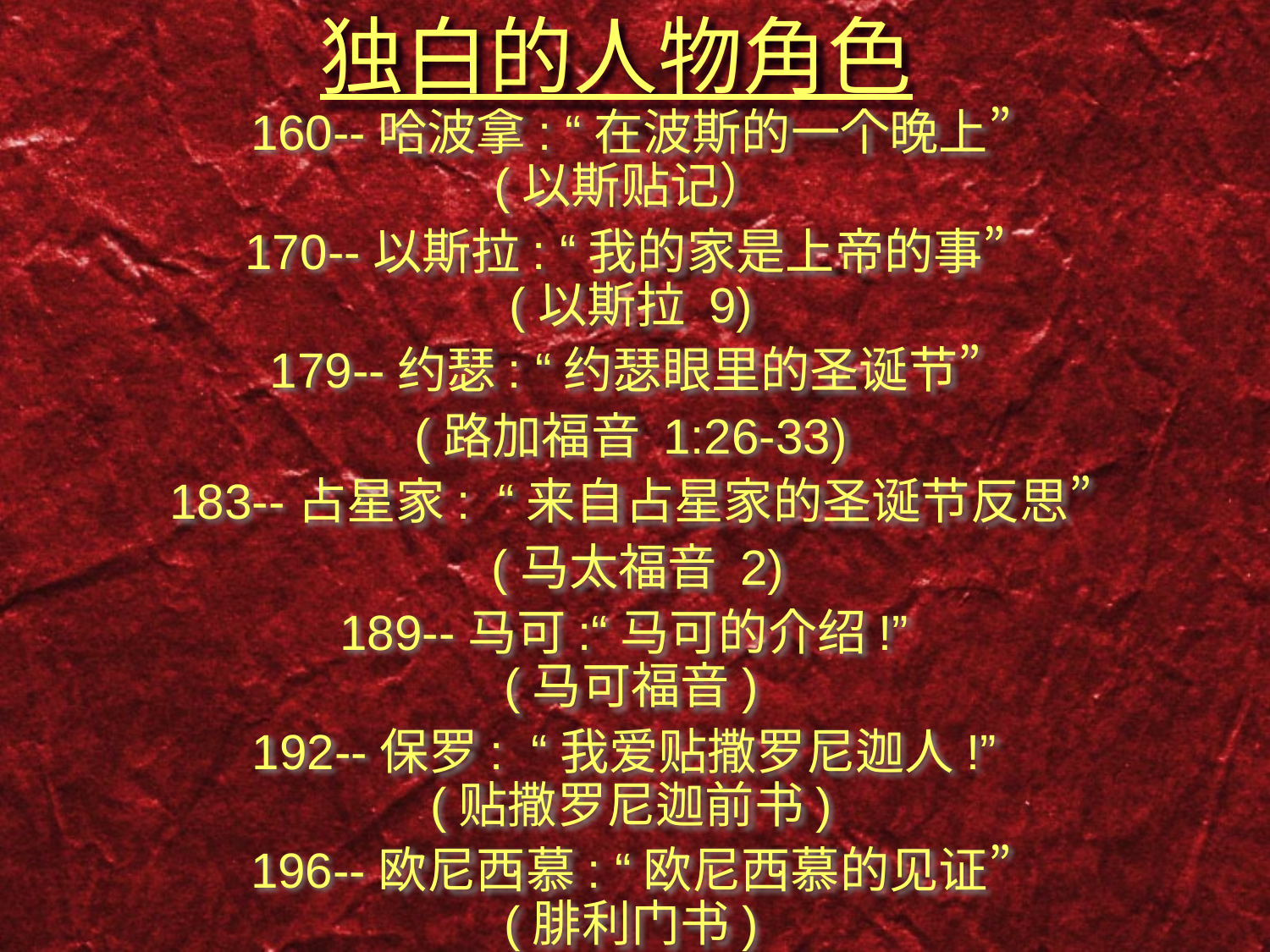

# 独白的人物角色
160--哈波拿: “在波斯的一个晚上”
(以斯贴记）
170--以斯拉: “我的家是上帝的事”
(以斯拉 9)
179--约瑟: “约瑟眼里的圣诞节”
(路加福音 1:26-33)
183--占星家:  “来自占星家的圣诞节反思”
 (马太福音 2)
189--马可:“马可的介绍!”
(马可福音)
192--保罗:  “我爱贴撒罗尼迦人!”
(贴撒罗尼迦前书)
196--欧尼西慕: “欧尼西慕的见证”
(腓利门书)